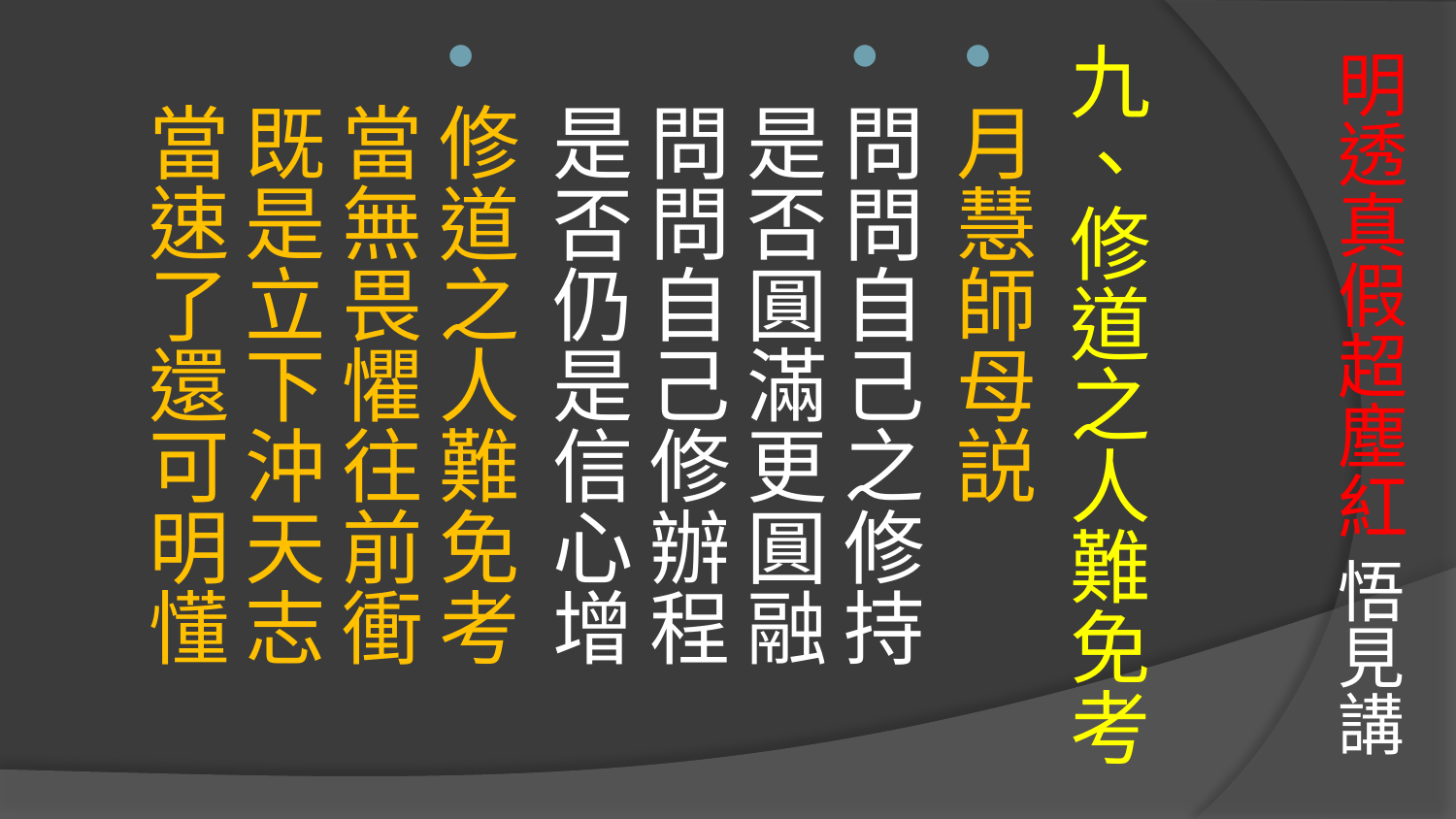

# 明透真假超塵紅 悟見講
九、修道之人難免考
月慧師母説
問問自己之修持　是否圓滿更圓融
問問自己修辦程　是否仍是信心增
修道之人難免考　當無畏懼往前衝
既是立下沖天志　當速了還可明懂